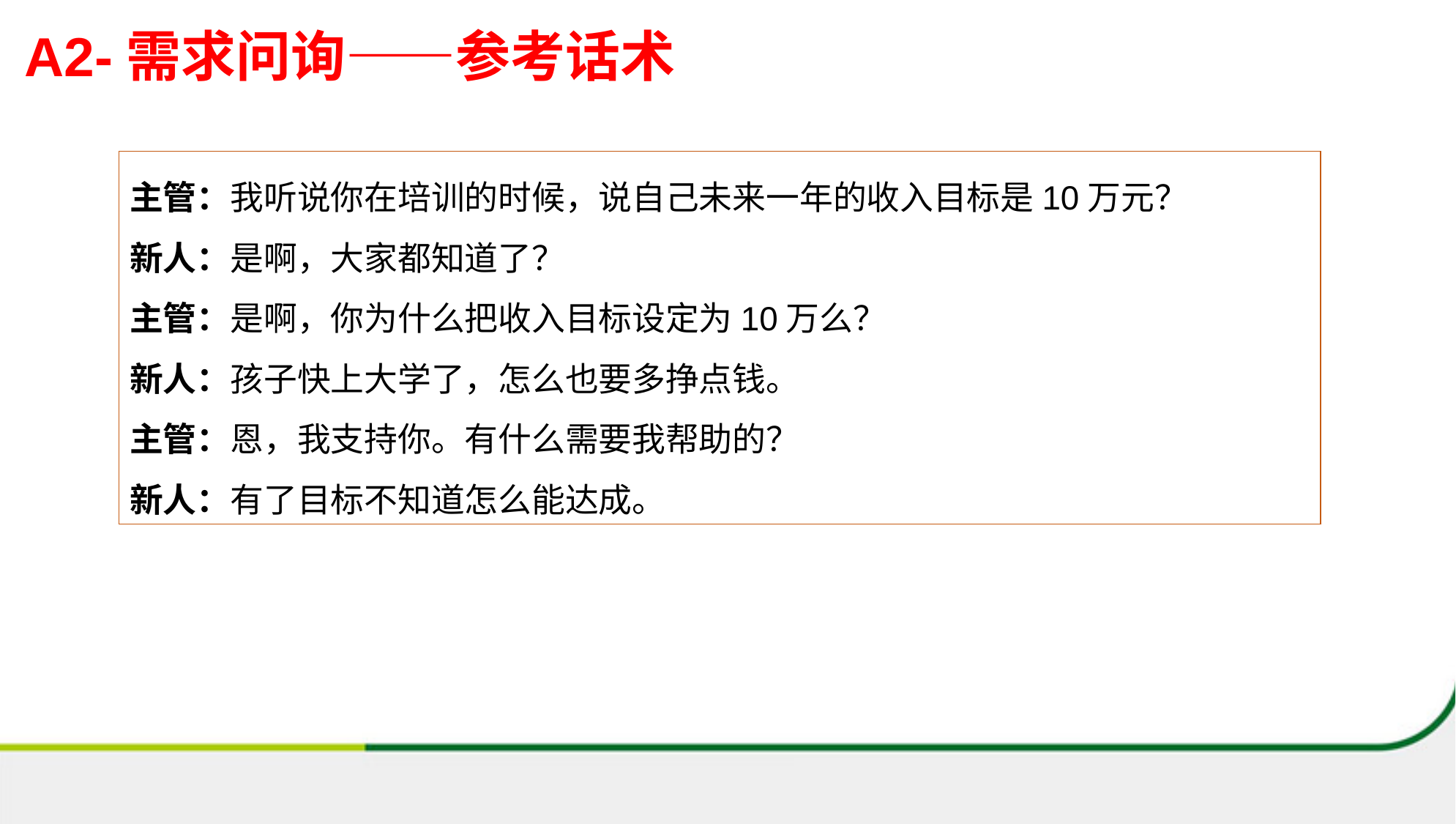

# A2-需求问询——参考话术
主管：我听说你在培训的时候，说自己未来一年的收入目标是10万元？
新人：是啊，大家都知道了？
主管：是啊，你为什么把收入目标设定为10万么？
新人：孩子快上大学了，怎么也要多挣点钱。
主管：恩，我支持你。有什么需要我帮助的？
新人：有了目标不知道怎么能达成。